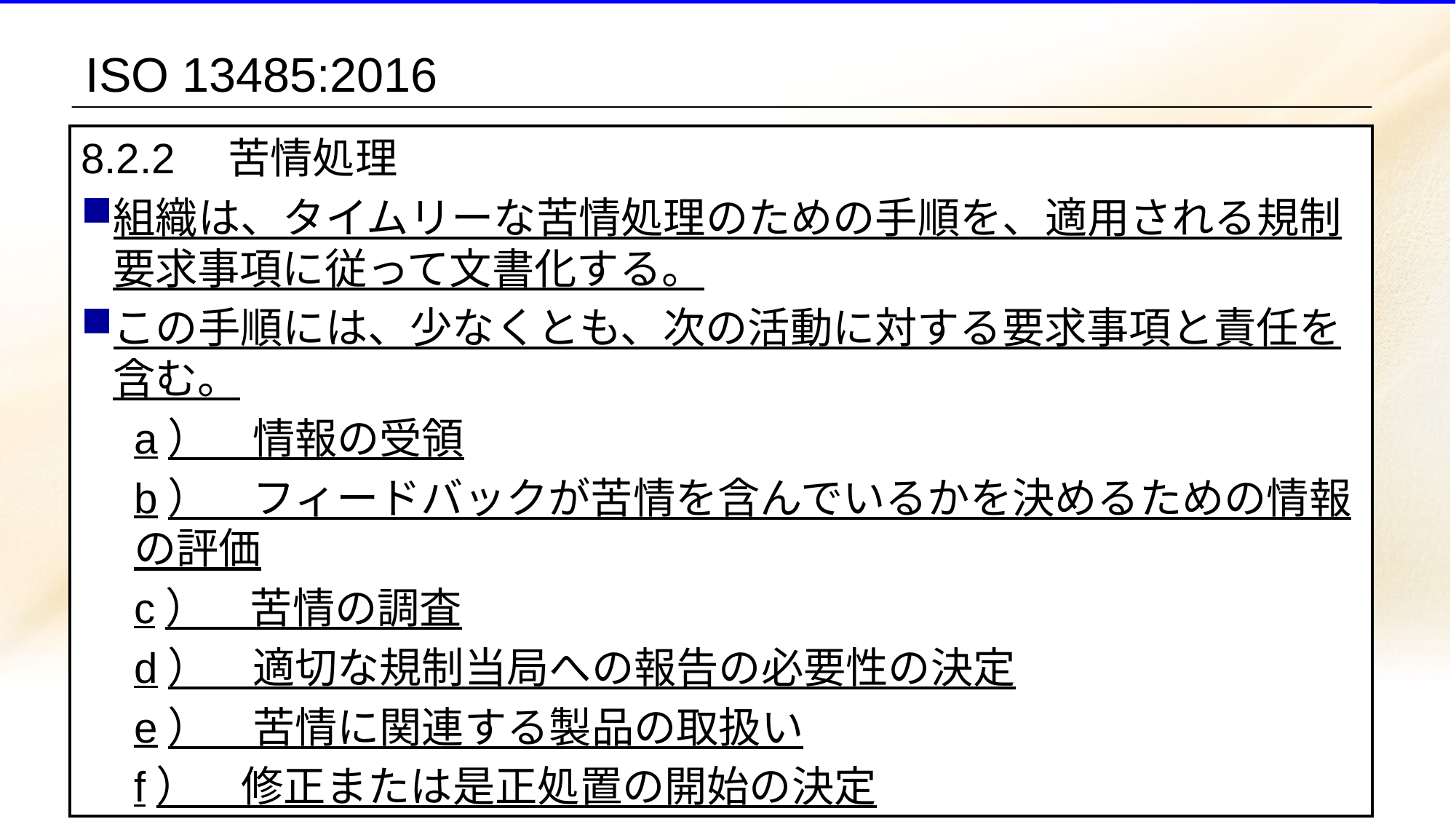

# ISO 13485:2016
8.2.2　苦情処理
組織は、タイムリーな苦情処理のための手順を、適用される規制要求事項に従って文書化する。
この手順には、少なくとも、次の活動に対する要求事項と責任を含む。
a）　情報の受領
b）　フィードバックが苦情を含んでいるかを決めるための情報の評価
c）　苦情の調査
d）　適切な規制当局への報告の必要性の決定
e）　苦情に関連する製品の取扱い
f）　修正または是正処置の開始の決定